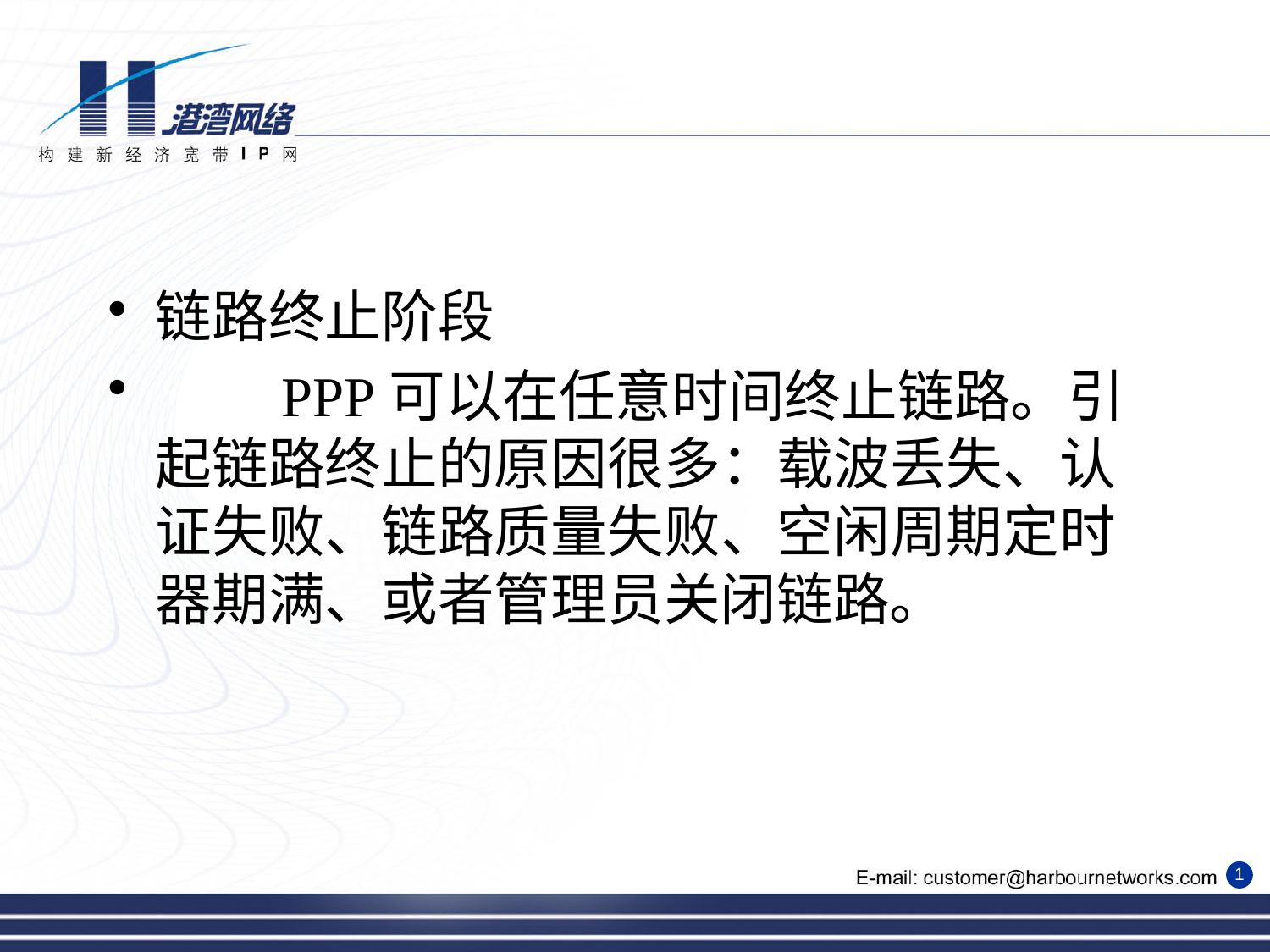

链路终止阶段
　　PPP可以在任意时间终止链路。引起链路终止的原因很多：载波丢失、认证失败、链路质量失败、空闲周期定时器期满、或者管理员关闭链路。